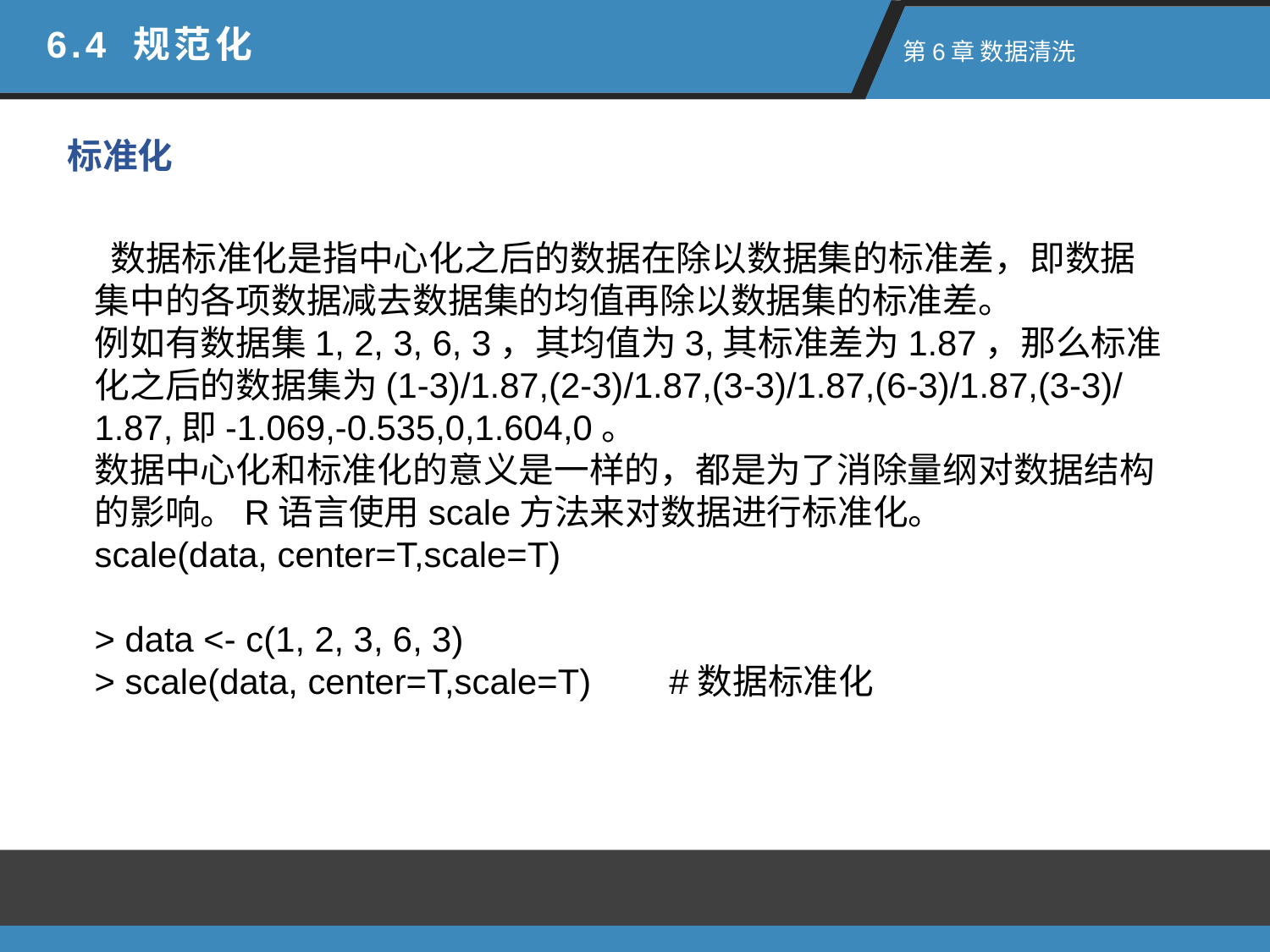

6.4 规范化
  第6章 数据清洗
标准化
 数据标准化是指中心化之后的数据在除以数据集的标准差，即数据集中的各项数据减去数据集的均值再除以数据集的标准差。
例如有数据集1, 2, 3, 6, 3，其均值为3,其标准差为1.87，那么标准化之后的数据集为(1-3)/1.87,(2-3)/1.87,(3-3)/1.87,(6-3)/1.87,(3-3)/1.87,即-1.069,-0.535,0,1.604,0。
数据中心化和标准化的意义是一样的，都是为了消除量纲对数据结构的影响。R语言使用scale方法来对数据进行标准化。
scale(data, center=T,scale=T)

> data <- c(1, 2, 3, 6, 3)
> scale(data, center=T,scale=T)        #数据标准化